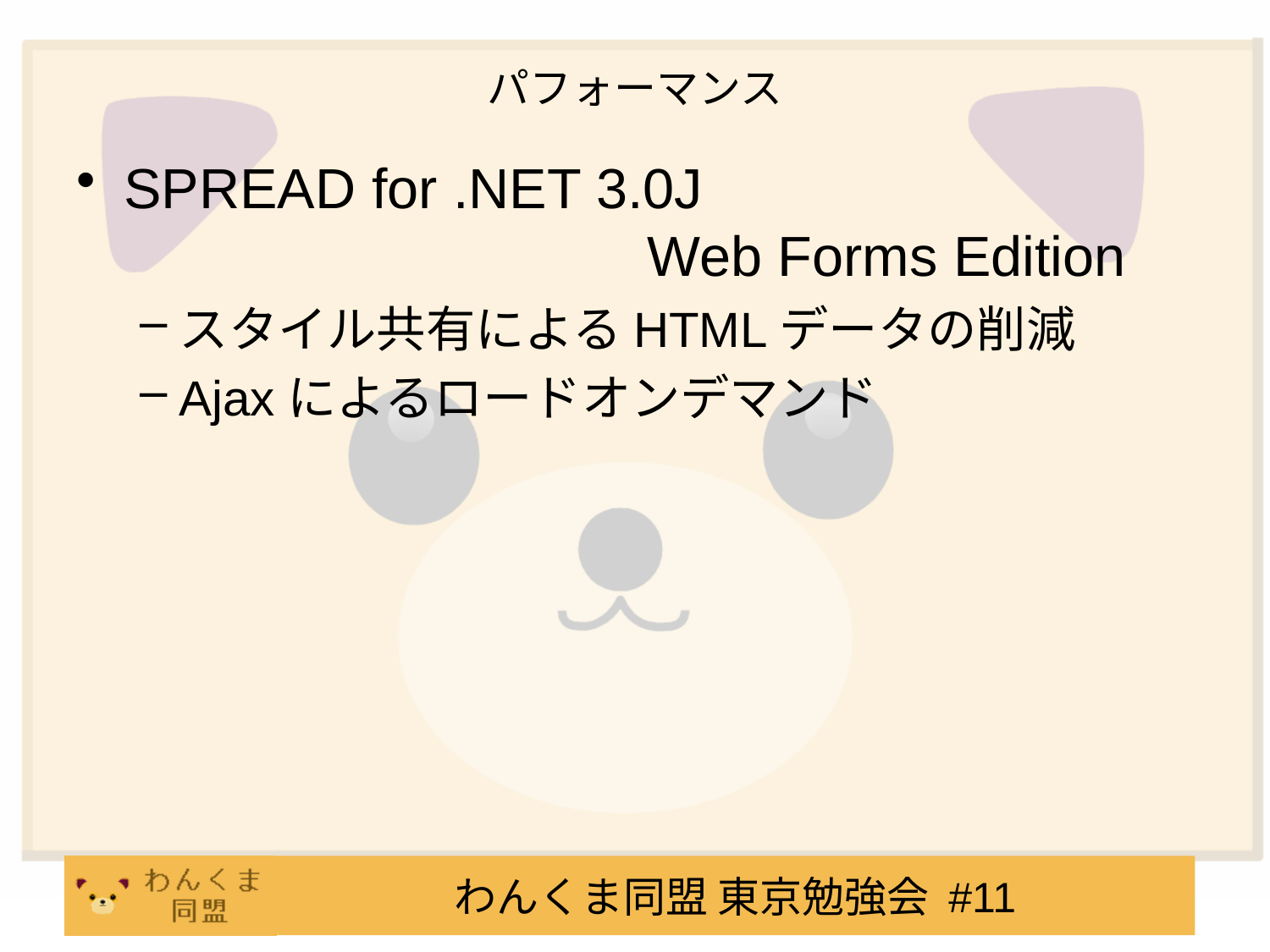

# パフォーマンス
SPREAD for .NET 3.0J
				 Web Forms Edition
スタイル共有によるHTMLデータの削減
Ajaxによるロードオンデマンド